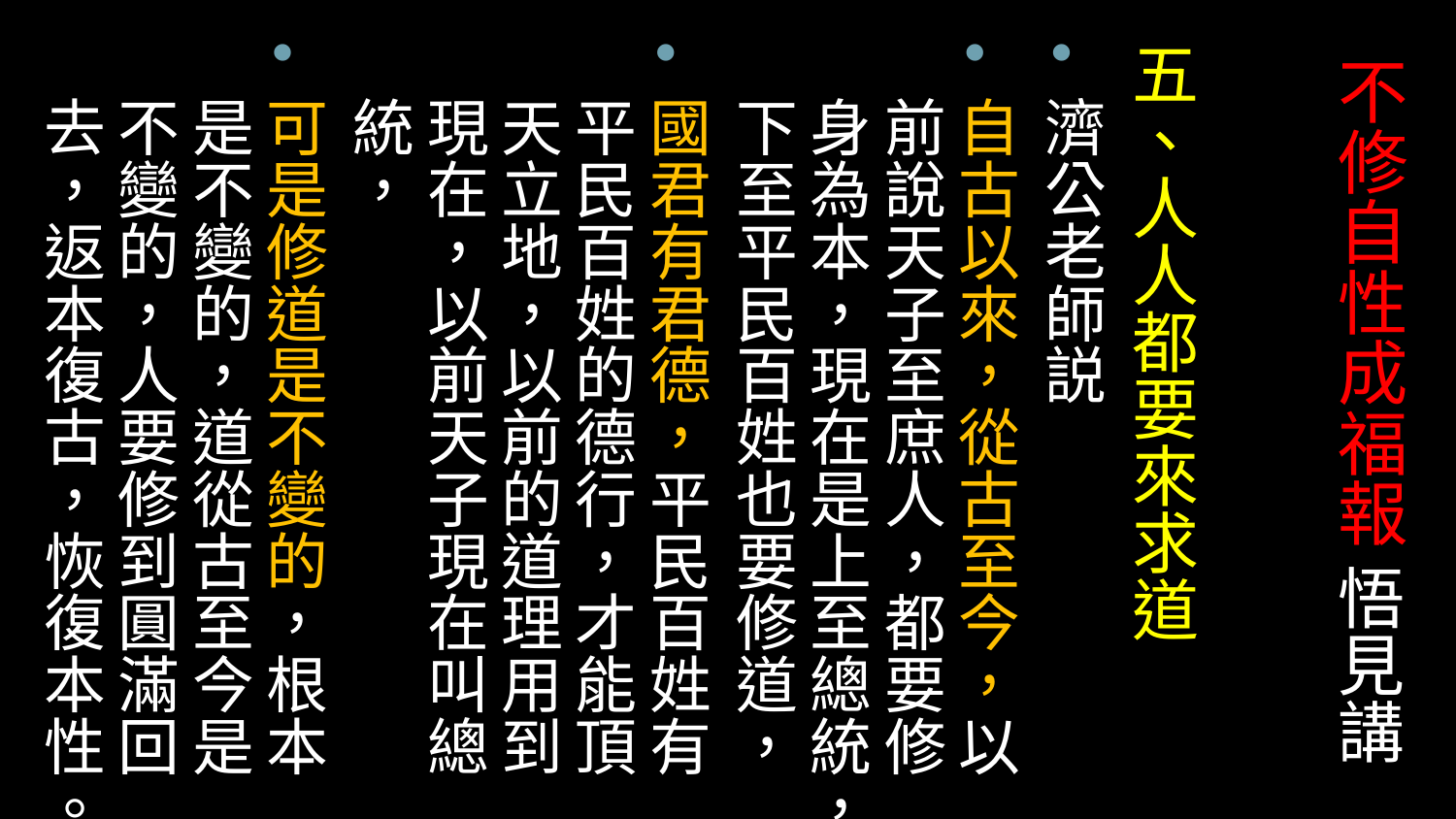

五、人人都要來求道
濟公老師説
自古以來，從古至今，以前說天子至庶人，都要修身為本，現在是上至總統，下至平民百姓也要修道，
國君有君德，平民百姓有平民百姓的德行，才能頂天立地，以前的道理用到現在，以前天子現在叫總統，
可是修道是不變的，根本是不變的，道從古至今是不變的，人要修到圓滿回去，返本復古，恢復本性。
# 不修自性成福報 悟見講